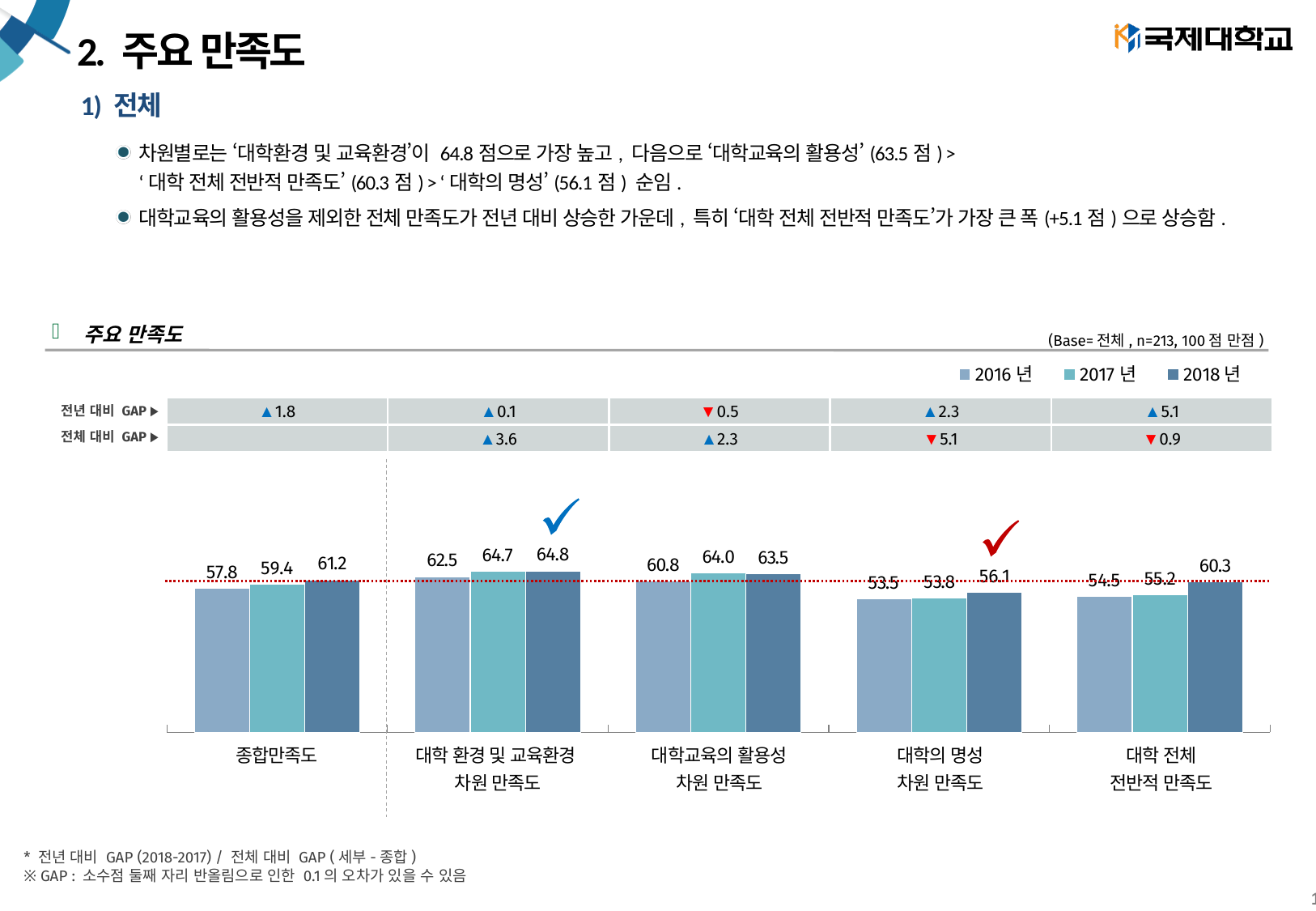

# 2. 주요 만족도
1) 전체
차원별로는 ‘대학환경 및 교육환경’이 64.8점으로 가장 높고, 다음으로 ‘대학교육의 활용성’(63.5점) >
‘대학 전체 전반적 만족도’(60.3점) > ‘대학의 명성’(56.1점) 순임.
대학교육의 활용성을 제외한 전체 만족도가 전년 대비 상승한 가운데, 특히 ‘대학 전체 전반적 만족도’가 가장 큰 폭(+5.1점)으로 상승함.
주요 만족도
(Base=전체, n=213, 100점 만점)

### Chart

| Category | 2016년 | 2017년 | 2018년 |
|---|---|---|---|
| 종합만족도 | 57.818949232886894 | 59.386800865800865 | 61.159830228674124 |
| 대학 환경 및 교육 환경 차원 만족도 | 62.47024022321428 | 64.65320346320344 | 64.75553248264517 |
| 대학교육의 활용성 차원 만족도 | 60.8194469166667 | 63.96884848484851 | 63.48049742710116 |
| 대학의 명성 차원 만족도 | 53.47222145833332 | 53.773030303030296 | 56.09491392801252 |
| 대학 전체 전반적 만족도 | 54.51388833333332 | 55.1521212121212 | 60.31220657276996 |
| ▲1.8 | ▲0.1 | ▼0.5 | ▲2.3 | ▲5.1 |
| --- | --- | --- | --- | --- |
|  | ▲3.6 | ▲2.3 | ▼5.1 | ▼0.9 |
전년 대비 GAP ▶
전체 대비 GAP ▶

| 종합만족도 | 대학 환경 및 교육환경 차원 만족도 | 대학교육의 활용성 차원 만족도 | 대학의 명성 차원 만족도 | 대학 전체 전반적 만족도 |
| --- | --- | --- | --- | --- |
* 전년 대비 GAP (2018-2017) / 전체 대비 GAP (세부-종합)
※ GAP : 소수점 둘째 자리 반올림으로 인한 0.1의 오차가 있을 수 있음